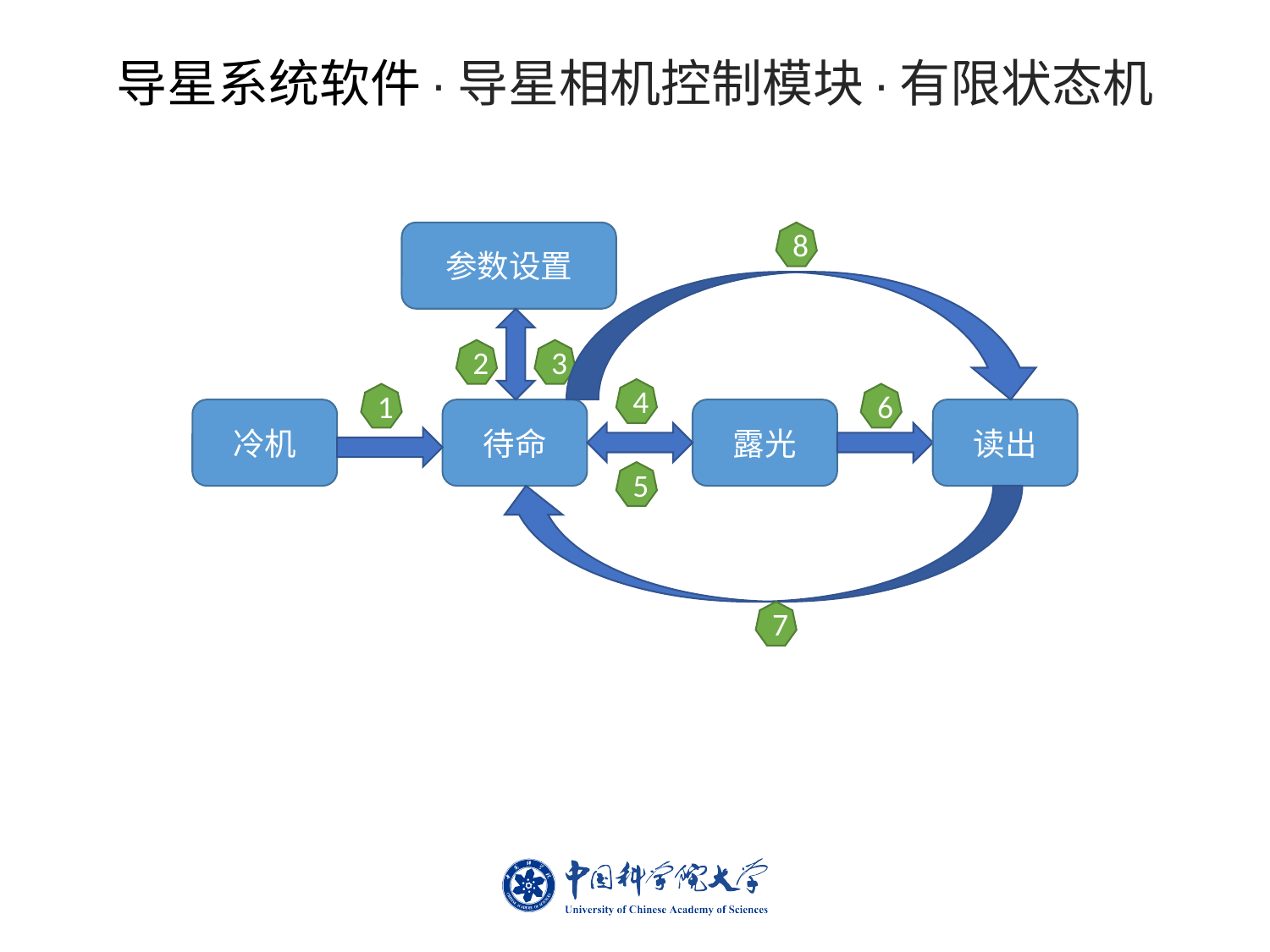

# 导星系统软件·导星相机控制模块·有限状态机
参数设置
8

2
3
4
1
6
冷机
待命
露光
读出

5

7